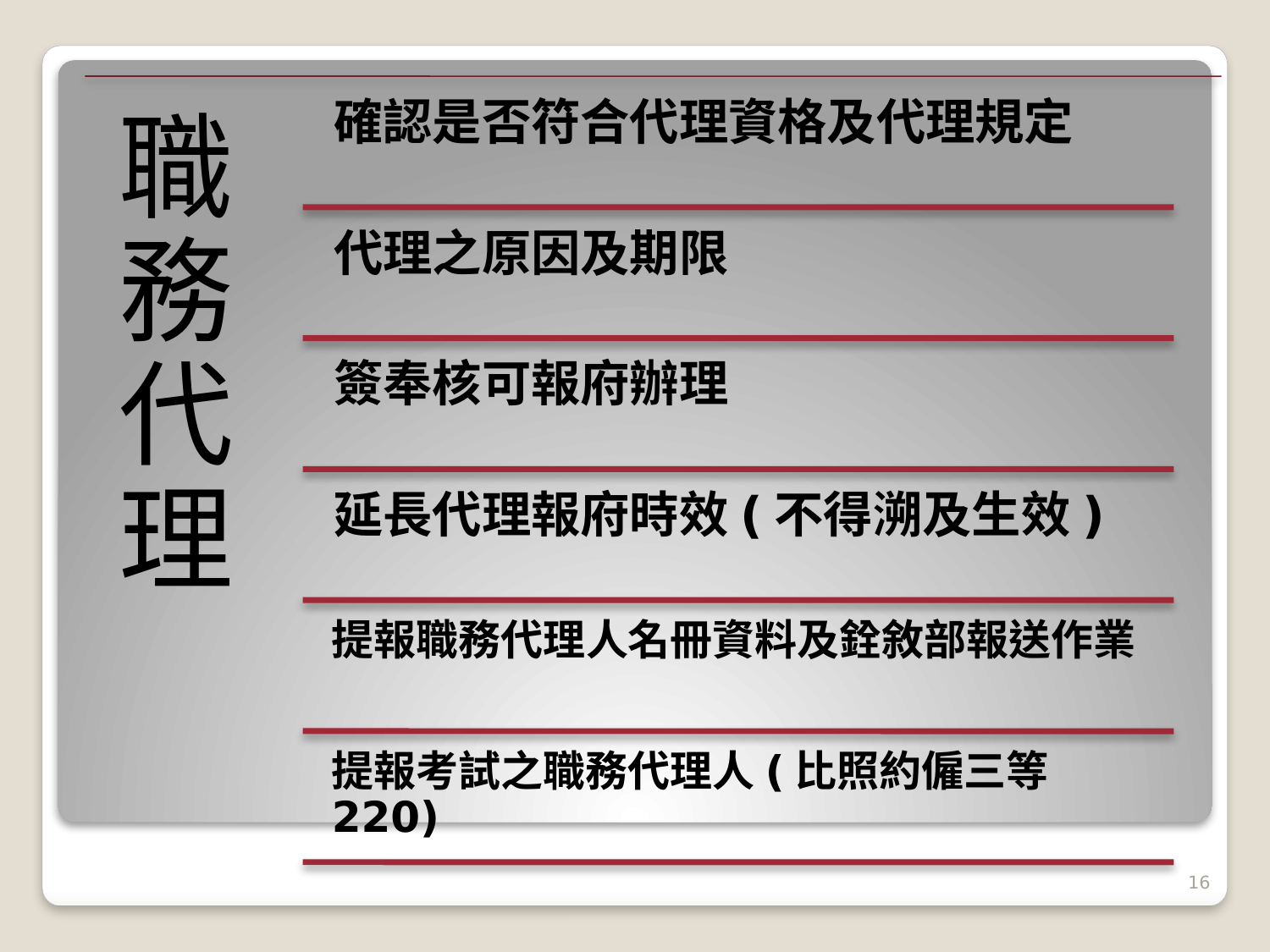

職務代理
確認是否符合代理資格及代理規定
代理之原因及期限
簽奉核可報府辦理
延長代理報府時效(不得溯及生效)
提報職務代理人名冊資料及銓敘部報送作業
提報考試之職務代理人(比照約僱三等220)
16